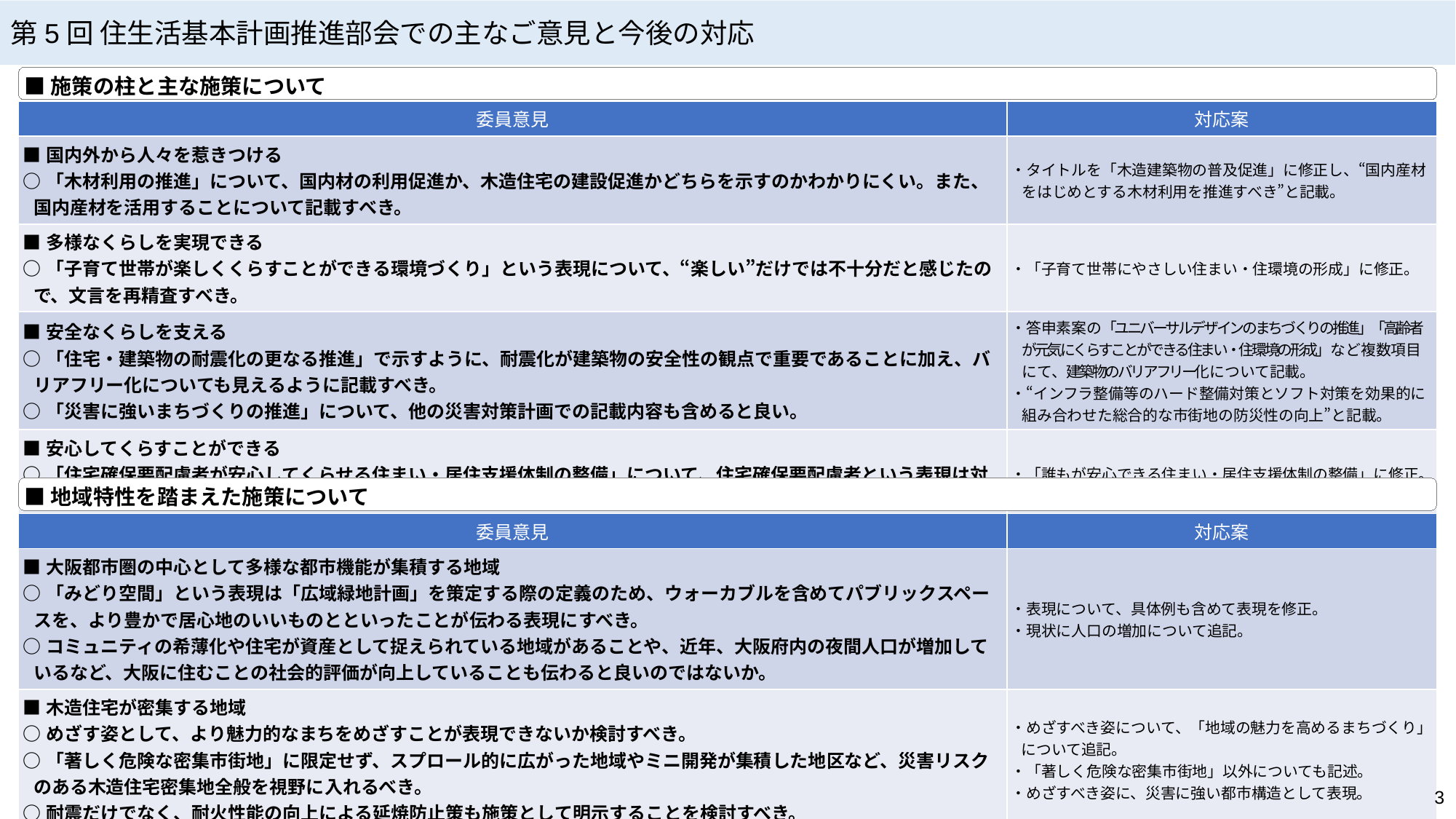

第5回 住生活基本計画推進部会での主なご意見と今後の対応
■施策の柱と主な施策について
| 委員意見 | 対応案 |
| --- | --- |
| ■国内外から人々を惹きつける ○「木材利用の推進」について、国内材の利用促進か、木造住宅の建設促進かどちらを示すのかわかりにくい。また、国内産材を活用することについて記載すべき。 | ・タイトルを「木造建築物の普及促進」に修正し、“国内産材をはじめとする木材利用を推進すべき”と記載。 |
| ■多様なくらしを実現できる ○「子育て世帯が楽しくくらすことができる環境づくり」という表現について、“楽しい”だけでは不十分だと感じたので、文言を再精査すべき。 | ・「子育て世帯にやさしい住まい・住環境の形成」に修正。 |
| ■安全なくらしを支える ○「住宅・建築物の耐震化の更なる推進」で示すように、耐震化が建築物の安全性の観点で重要であることに加え、バリアフリー化についても見えるように記載すべき。 ○「災害に強いまちづくりの推進」について、他の災害対策計画での記載内容も含めると良い。 | ・答申素案の「ユニバーサルデザインのまちづくりの推進」「高齢者が元気にくらすことができる住まい・住環境の形成」など複数項目にて、建築物のバリアフリー化について記載。 ・“インフラ整備等のハード整備対策とソフト対策を効果的に組み合わせた総合的な市街地の防災性の向上”と記載。 |
| ■安心してくらすことができる ○「住宅確保要配慮者が安心してくらせる住まい・居住支援体制の整備」について、住宅確保要配慮者という表現は対象者を限定している印象を受けるので、「誰もが」という表現の方が良いのでは。 | ・「誰もが安心できる住まい・居住支援体制の整備」に修正。 |
■地域特性を踏まえた施策について
| 委員意見 | 対応案 |
| --- | --- |
| ■大阪都市圏の中心として多様な都市機能が集積する地域 ○「みどり空間」という表現は「広域緑地計画」を策定する際の定義のため、ウォーカブルを含めてパブリックスペースを、より豊かで居心地のいいものとといったことが伝わる表現にすべき。 ○コミュニティの希薄化や住宅が資産として捉えられている地域があることや、近年、大阪府内の夜間人口が増加しているなど、大阪に住むことの社会的評価が向上していることも伝わると良いのではないか。 | ・表現について、具体例も含めて表現を修正。 ・現状に人口の増加について追記。 |
| ■木造住宅が密集する地域 ○めざす姿として、より魅力的なまちをめざすことが表現できないか検討すべき。 ○「著しく危険な密集市街地」に限定せず、スプロール的に広がった地域やミニ開発が集積した地区など、災害リスクのある木造住宅密集地全般を視野に入れるべき。 ○耐震だけでなく、耐火性能の向上による延焼防止策も施策として明示することを検討すべき。 | ・めざすべき姿について、「地域の魅力を高めるまちづくり」について追記。 ・「著しく危険な密集市街地」以外についても記述。 ・めざすべき姿に、災害に強い都市構造として表現。 |
3